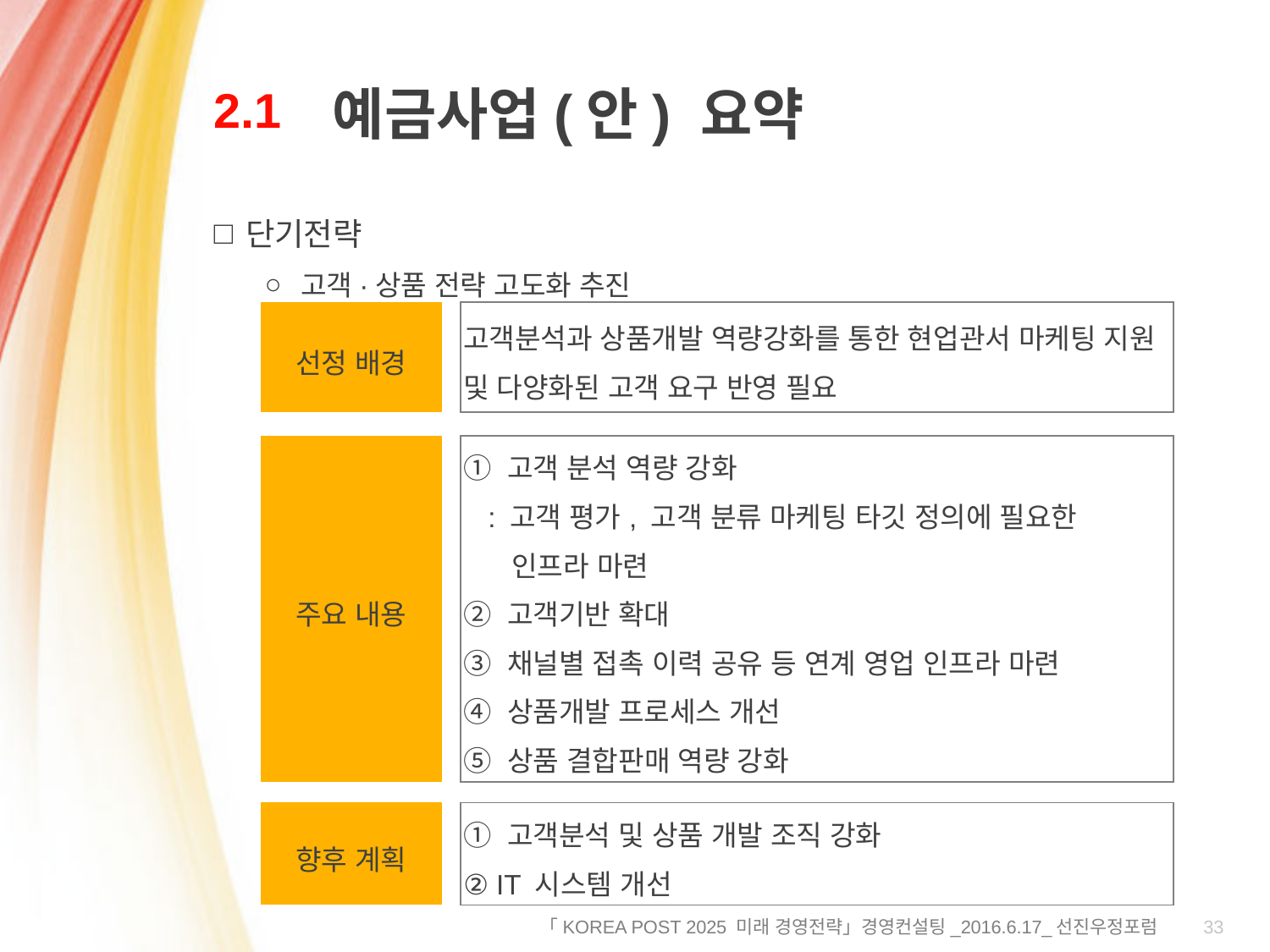

# 2.1
예금사업(안) 요약
단기전략
고객·상품 전략 고도화 추진
| 선정 배경 |  | 고객분석과 상품개발 역량강화를 통한 현업관서 마케팅 지원 및 다양화된 고객 요구 반영 필요 |
| --- | --- | --- |
|  |  |  |
| 주요 내용 |  | ① 고객 분석 역량 강화 : 고객 평가, 고객 분류 마케팅 타깃 정의에 필요한 인프라 마련 ② 고객기반 확대 ③ 채널별 접촉 이력 공유 등 연계 영업 인프라 마련 ④ 상품개발 프로세스 개선 ⑤ 상품 결합판매 역량 강화 |
|  |  |  |
| 향후 계획 |  | ① 고객분석 및 상품 개발 조직 강화 ② IT 시스템 개선 |
33